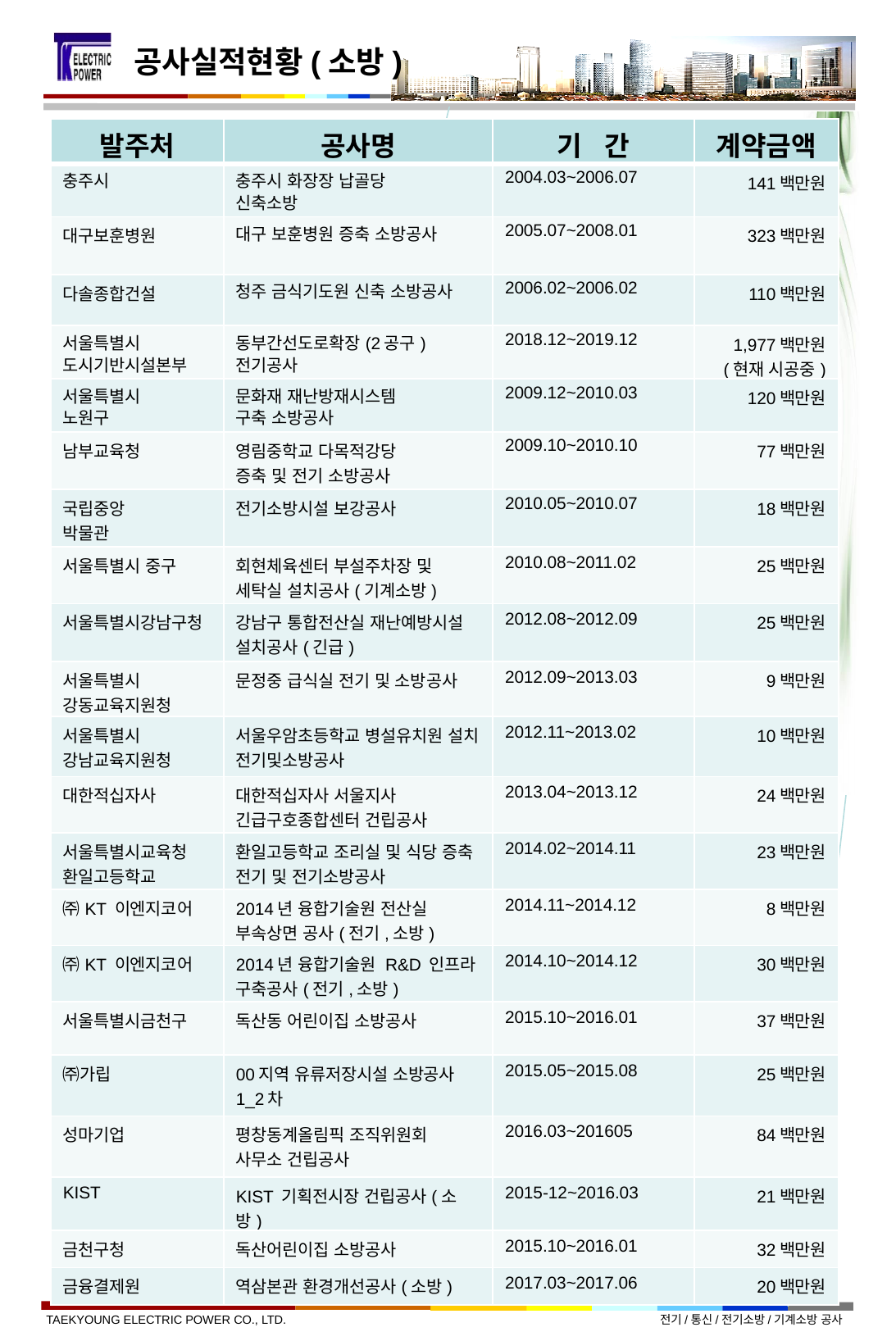

공사실적현황(소방)
| 발주처 | 공사명 | 기 간 | 계약금액 |
| --- | --- | --- | --- |
| 충주시 | 충주시 화장장 납골당 신축소방 | 2004.03~2006.07 | 141백만원 |
| 대구보훈병원 | 대구 보훈병원 증축 소방공사 | 2005.07~2008.01 | 323백만원 |
| 다솔종합건설 | 청주 금식기도원 신축 소방공사 | 2006.02~2006.02 | 110백만원 |
| 서울특별시 도시기반시설본부 | 동부간선도로확장(2공구) 전기공사 | 2018.12~2019.12 | 1,977백만원 (현재 시공중) |
| 서울특별시 노원구 | 문화재 재난방재시스템 구축 소방공사 | 2009.12~2010.03 | 120백만원 |
| 남부교육청 | 영림중학교 다목적강당 증축 및 전기 소방공사 | 2009.10~2010.10 | 77백만원 |
| 국립중앙 박물관 | 전기소방시설 보강공사 | 2010.05~2010.07 | 18백만원 |
| 서울특별시 중구 | 회현체육센터 부설주차장 및 세탁실 설치공사(기계소방) | 2010.08~2011.02 | 25백만원 |
| 서울특별시강남구청 | 강남구 통합전산실 재난예방시설 설치공사(긴급) | 2012.08~2012.09 | 25백만원 |
| 서울특별시 강동교육지원청 | 문정중 급식실 전기 및 소방공사 | 2012.09~2013.03 | 9백만원 |
| 서울특별시 강남교육지원청 | 서울우암초등학교 병설유치원 설치 전기및소방공사 | 2012.11~2013.02 | 10백만원 |
| 대한적십자사 | 대한적십자사 서울지사 긴급구호종합센터 건립공사 | 2013.04~2013.12 | 24백만원 |
| 서울특별시교육청 환일고등학교 | 환일고등학교 조리실 및 식당 증축 전기 및 전기소방공사 | 2014.02~2014.11 | 23백만원 |
| ㈜KT 이엔지코어 | 2014년 융합기술원 전산실 부속상면 공사(전기,소방) | 2014.11~2014.12 | 8백만원 |
| ㈜KT 이엔지코어 | 2014년 융합기술원 R&D 인프라 구축공사(전기,소방) | 2014.10~2014.12 | 30백만원 |
| 서울특별시금천구 | 독산동 어린이집 소방공사 | 2015.10~2016.01 | 37백만원 |
| ㈜가립 | 00지역 유류저장시설 소방공사 1\_2차 | 2015.05~2015.08 | 25백만원 |
| 성마기업 | 평창동계올림픽 조직위원회 사무소 건립공사 | 2016.03~201605 | 84백만원 |
| KIST | KIST 기획전시장 건립공사(소방) | 2015-12~2016.03 | 21백만원 |
| 금천구청 | 독산어린이집 소방공사 | 2015.10~2016.01 | 32백만원 |
| 금융결제원 | 역삼본관 환경개선공사(소방) | 2017.03~2017.06 | 20백만원 |